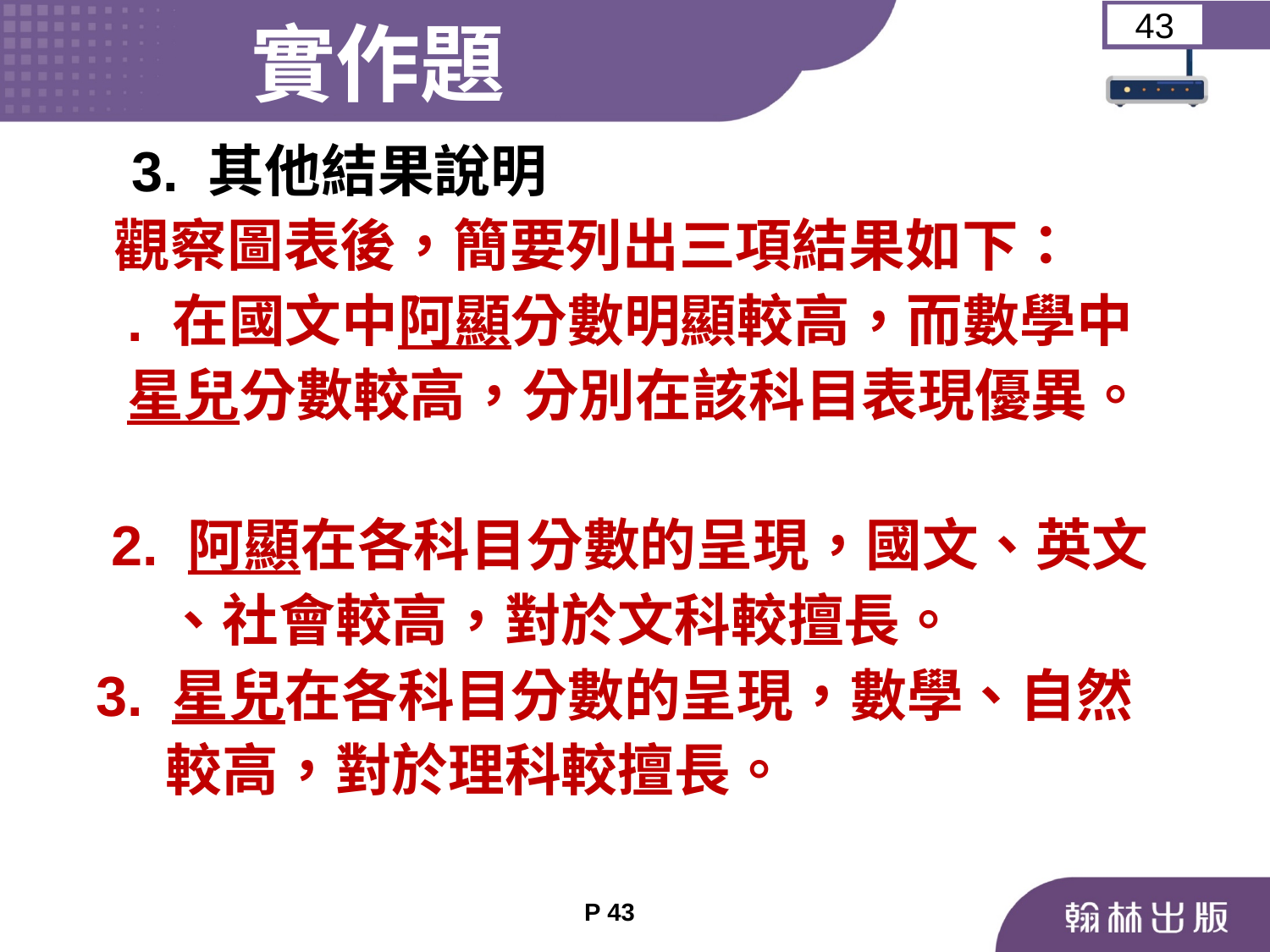

實作題

43
　 3. 其他結果說明
    觀察圖表後，簡要列出三項結果如下：
     . 在國文中阿顯分數明顯較高，而數學中
     星兒分數較高，分別在該科目表現優異。

    2. 阿顯在各科目分數的呈現，國文、英文
        、社會較高，對於文科較擅長。
   3. 星兒在各科目分數的呈現，數學、自然
        較高，對於理科較擅長。

P 43